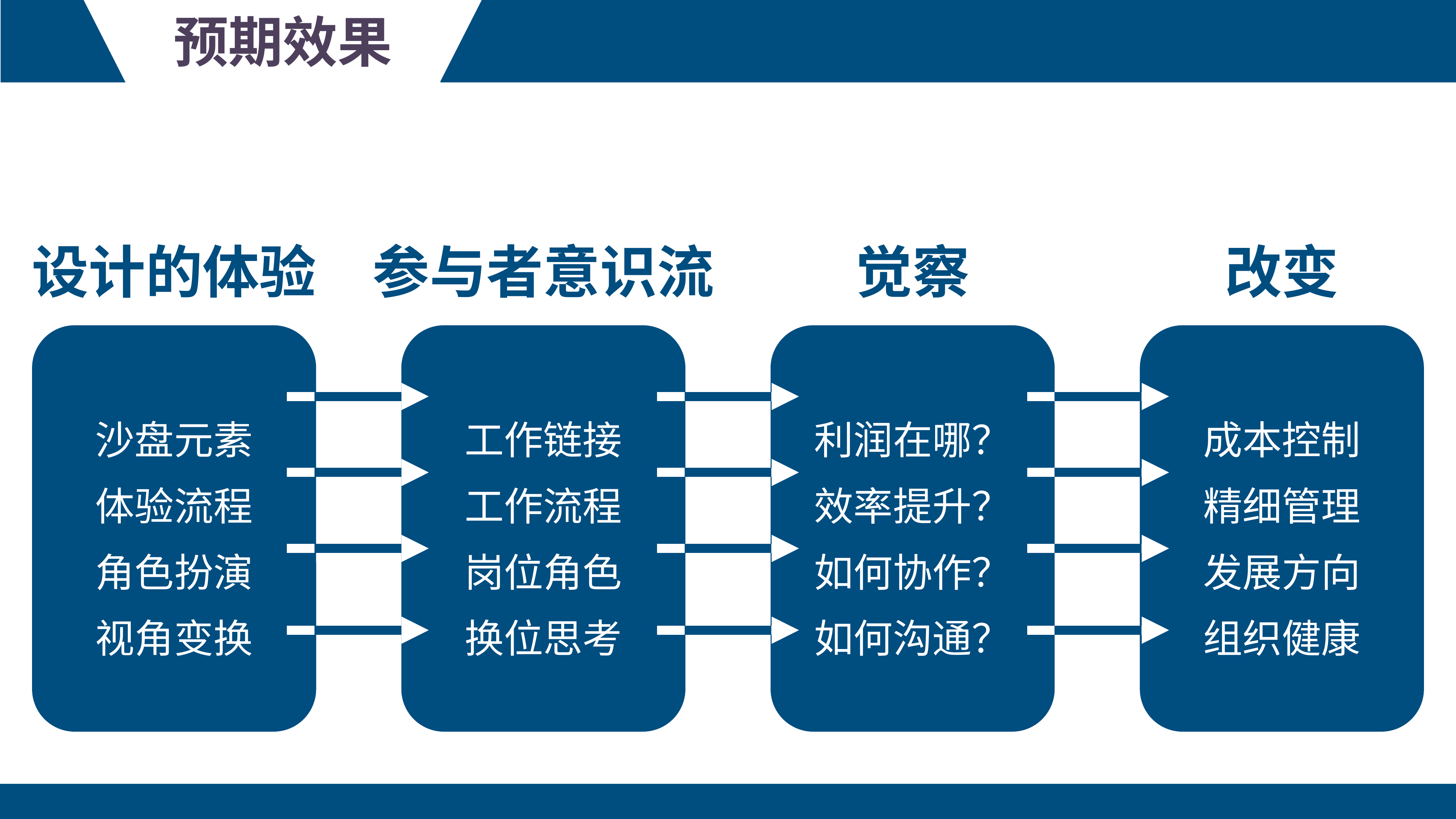

预期效果
通过
设计的体验
激发
参与者意识流
形成
觉察
带来
改变
沙盘元素
体验流程
角色扮演
视角变换
工作链接
工作流程
岗位角色
换位思考
利润在哪？
效率提升？
如何协作？
如何沟通？
成本控制
精细管理
发展方向
组织健康